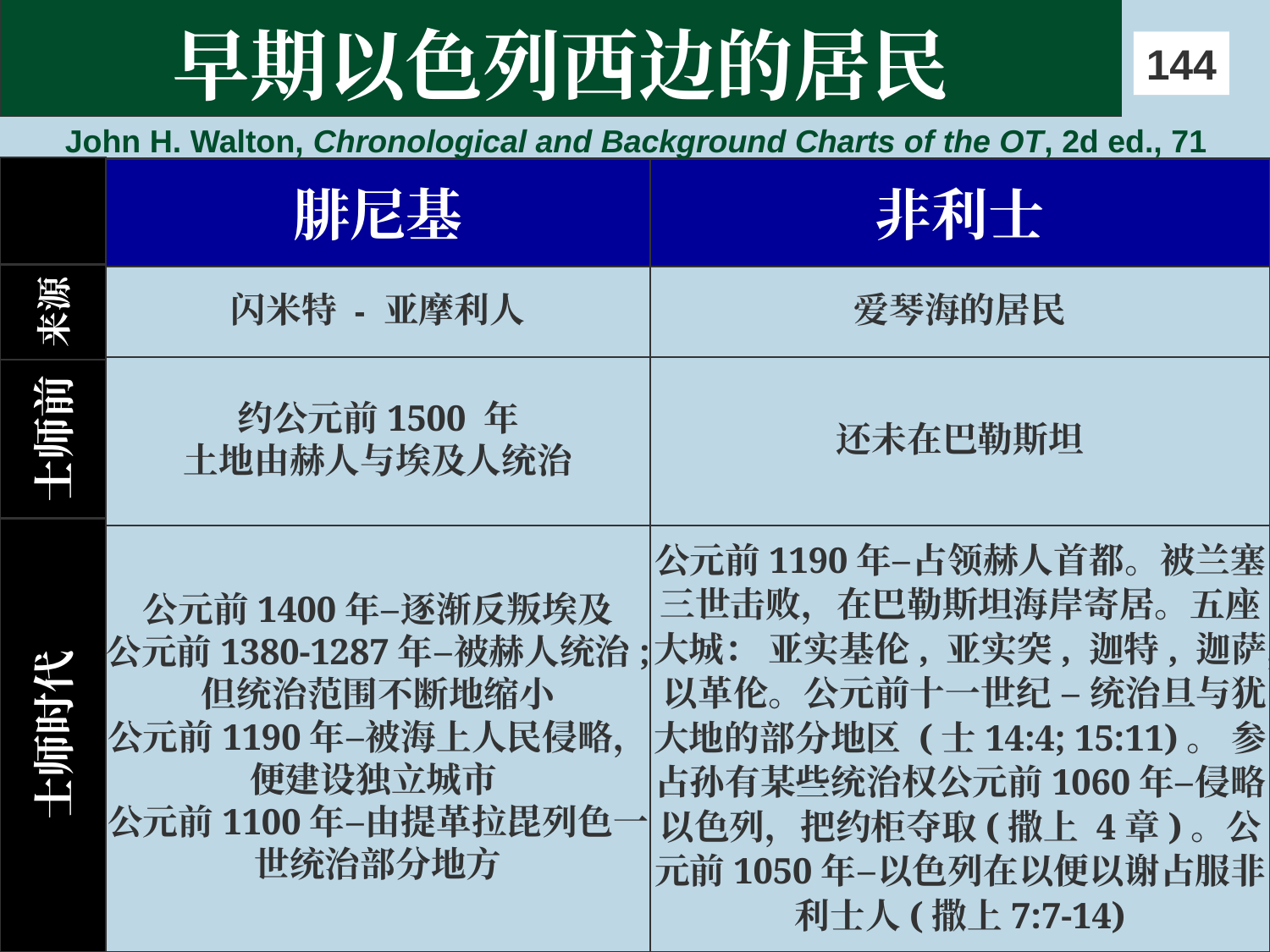

# 早期以色列西边的居民
144
John H. Walton, Chronological and Background Charts of the OT, 2d ed., 71

腓尼基

非利士

来源

闪米特 - 亚摩利人

爱琴海的居民

约公元前1500 年
土地由赫人与埃及人统治

还未在巴勒斯坦

士师前

公元前1400年–逐渐反叛埃及
公元前1380-1287年–被赫人统治; 但统治范围不断地缩小
公元前1190年–被海上人民侵略，便建设独立城市
公元前1100年–由提革拉毘列色一世统治部分地方

公元前1190年–占领赫人首都。被兰塞三世击败，在巴勒斯坦海岸寄居。五座大城： 亚实基伦, 亚实突, 迦特, 迦萨， 以革伦。公元前十一世纪 – 统治旦与犹大地的部分地区 (士14:4; 15:11)。 参占孙有某些统治权公元前1060年–侵略以色列，把约柜夺取(撒上 4章)。公元前1050年–以色列在以便以谢占服非利士人(撒上7:7-14)

士师时代